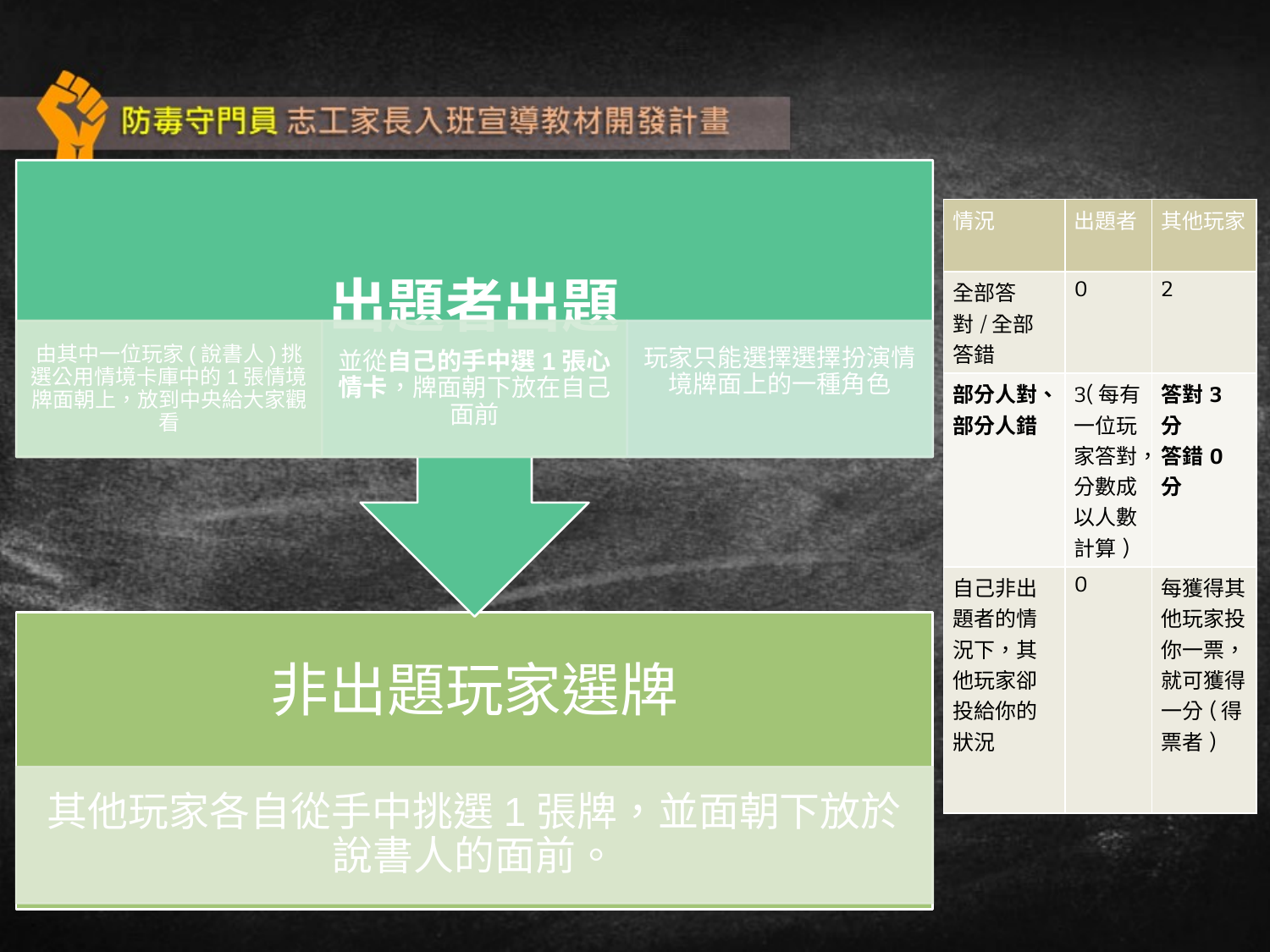

非出題玩家選牌
其他玩家各自從手中挑選1張牌，並面朝下放於說書人的面前。
出題者出題
由其中一位玩家(說書人)挑選公用情境卡庫中的1張情境牌面朝上，放到中央給大家觀看
並從自己的手中選1張心情卡，牌面朝下放在自己面前
玩家只能選擇選擇扮演情境牌面上的一種角色
| 情況 | 出題者 | 其他玩家 |
| --- | --- | --- |
| 全部答對/全部答錯 | 0 | 2 |
| 部分人對、部分人錯 | 3(每有一位玩家答對，分數成以人數計算) | 答對3分 答錯0分 |
| 自己非出題者的情況下，其他玩家卻投給你的狀況 | 0 | 每獲得其他玩家投你一票，就可獲得一分(得票者) |